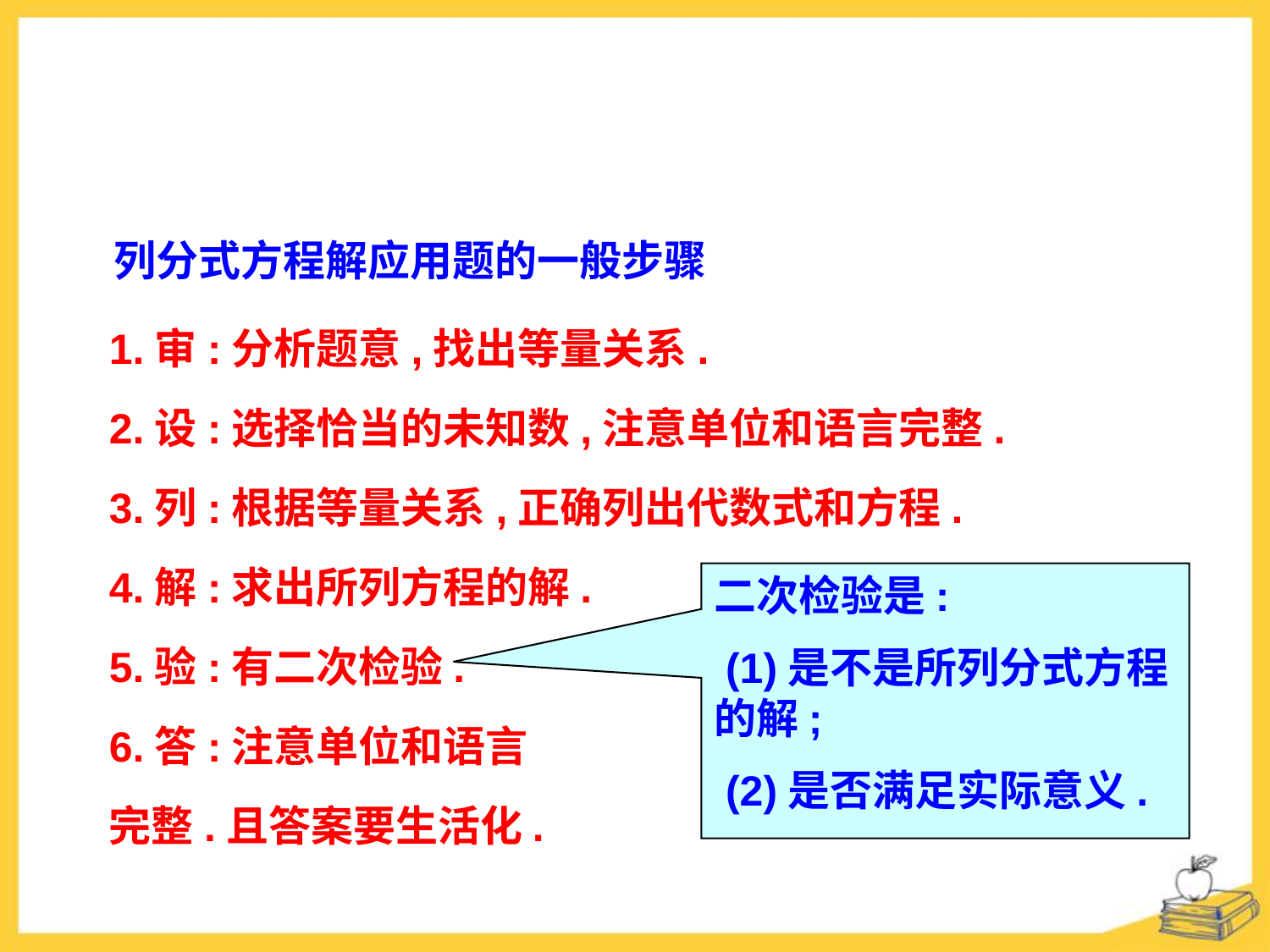

列分式方程解应用题的一般步骤
1.审:分析题意,找出等量关系.
2.设:选择恰当的未知数,注意单位和语言完整.
3.列:根据等量关系,正确列出代数式和方程.
4.解:求出所列方程的解.
5.验:有二次检验.
6.答:注意单位和语言
完整.且答案要生活化.
二次检验是:
 (1)是不是所列分式方程的解;
 (2)是否满足实际意义.